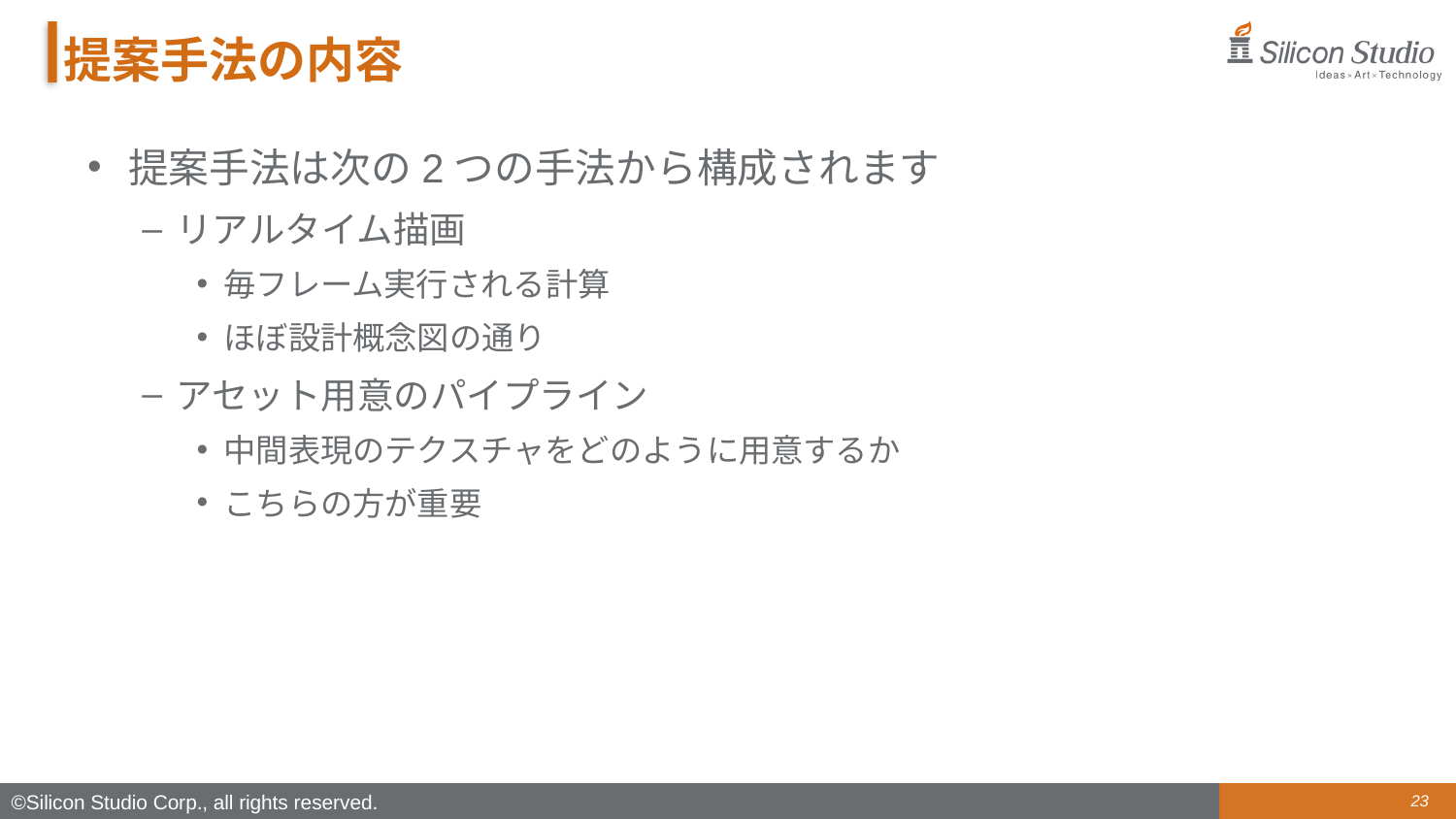

# 提案手法の内容
提案手法は次の2つの手法から構成されます
リアルタイム描画
毎フレーム実行される計算
ほぼ設計概念図の通り
アセット用意のパイプライン
中間表現のテクスチャをどのように用意するか
こちらの方が重要